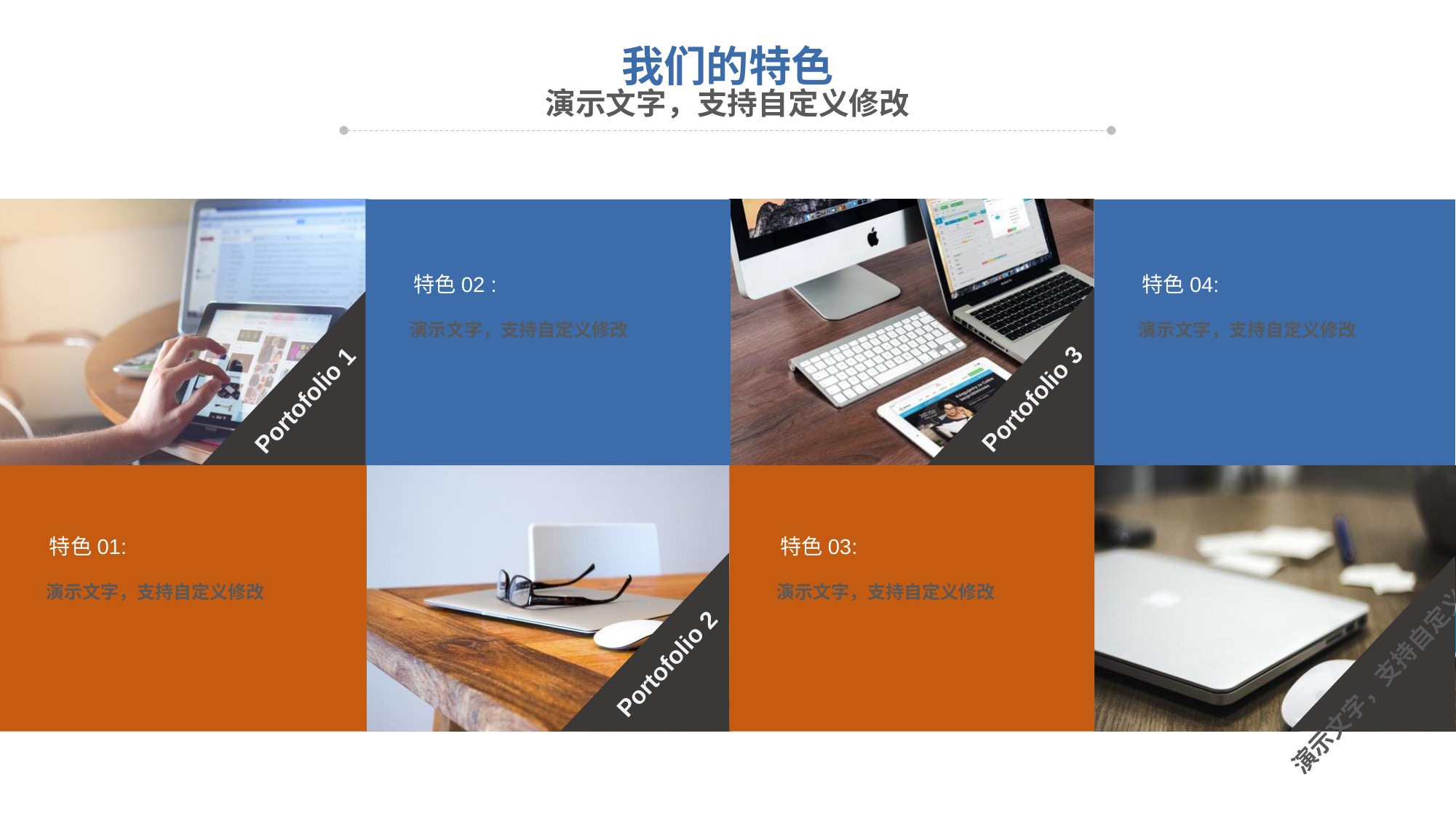

我们的特色
演示文字，支持自定义修改

特色02 :
演示文字，支持自定义修改

特色04:
演示文字，支持自定义修改

Portofolio 3

Portofolio 1

特色01:
演示文字，支持自定义修改

特色03:
演示文字，支持自定义修改

演示文字，支持自定义修改

Portofolio 2